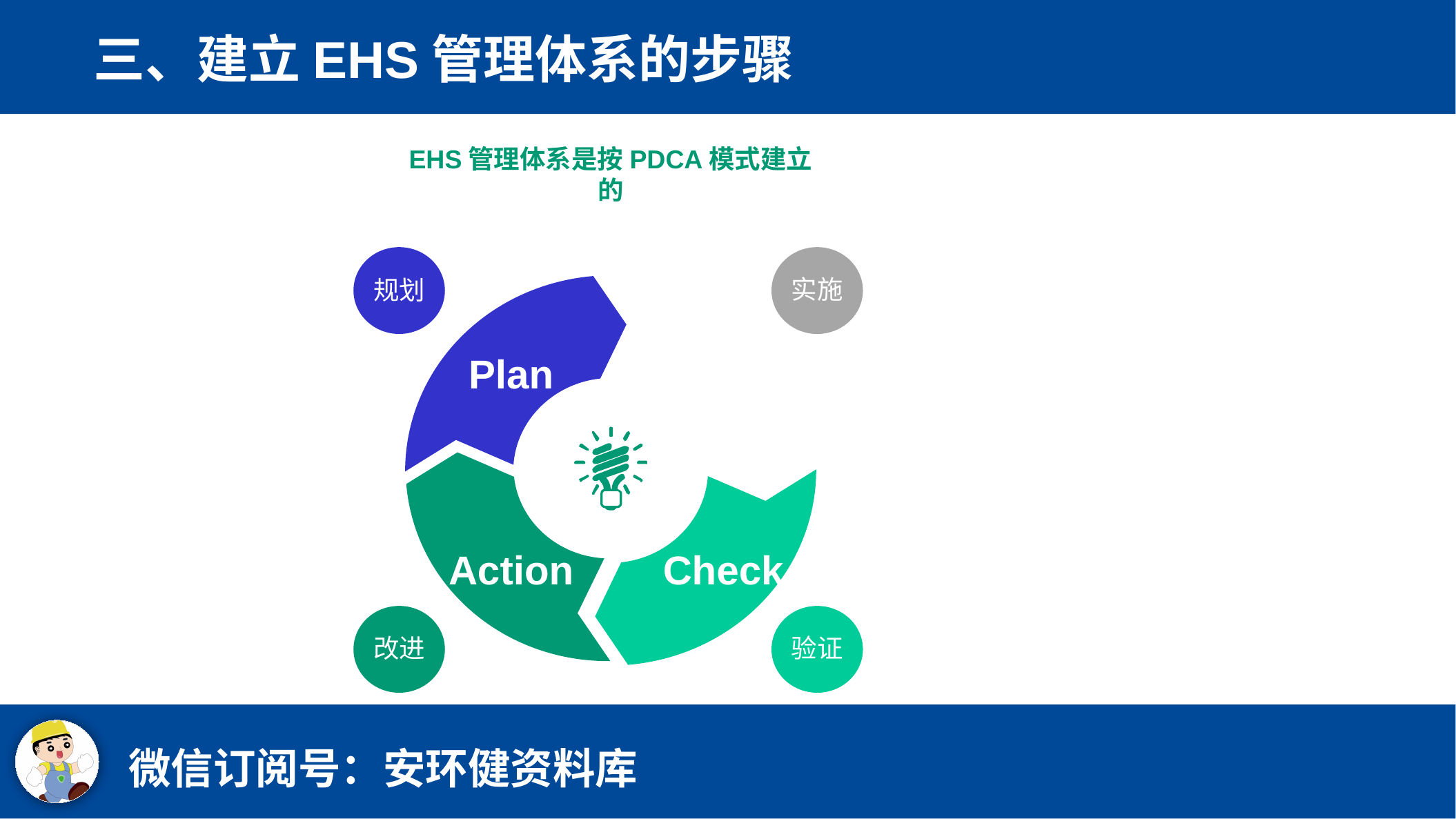

三、建立EHS管理体系的步骤
EHS管理体系是按PDCA模式建立的

实施
规划

Plan
Do
Action
Check

改进
验证